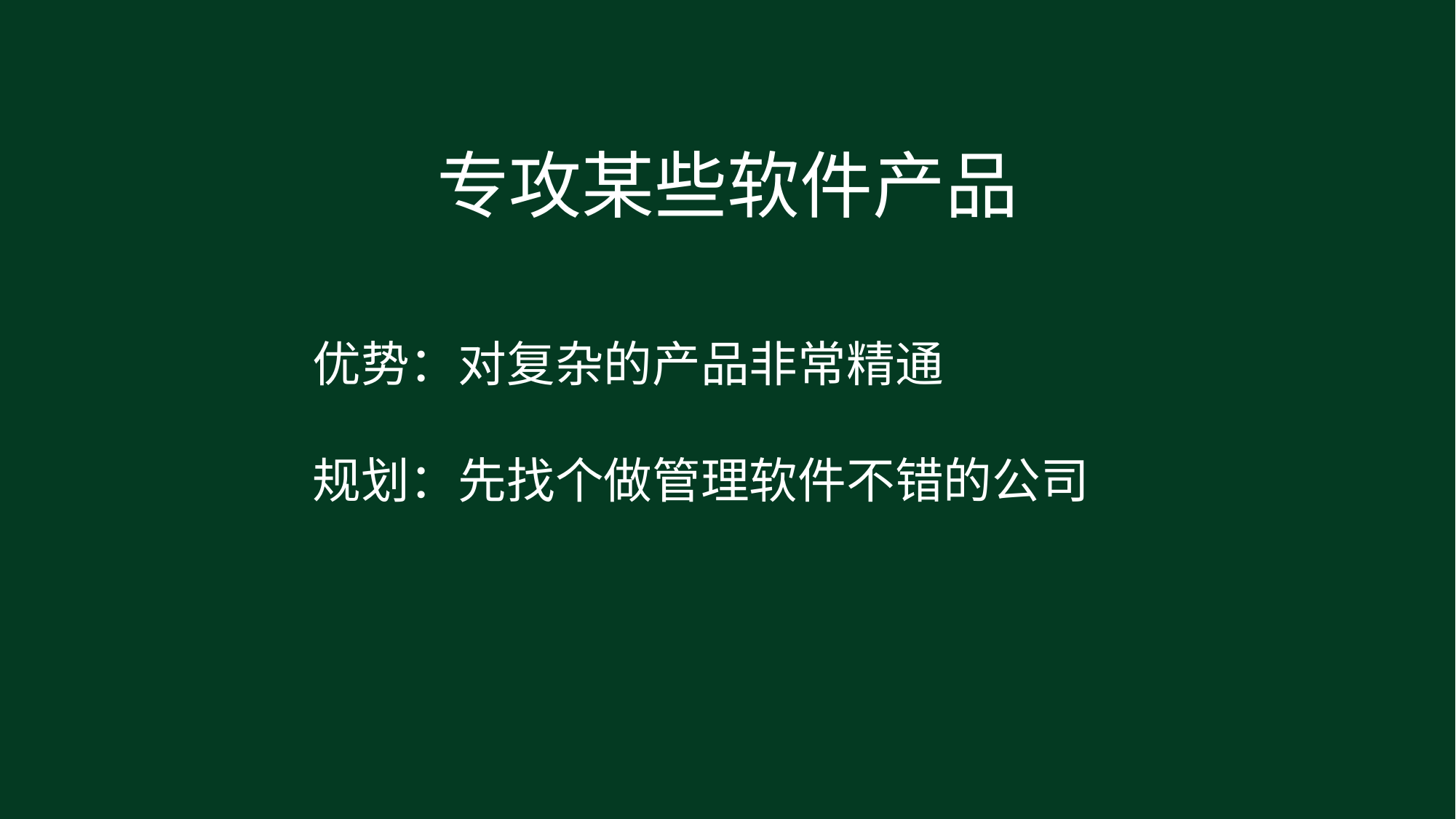

专攻某些软件产品
优势：对复杂的产品非常精通
规划：先找个做管理软件不错的公司